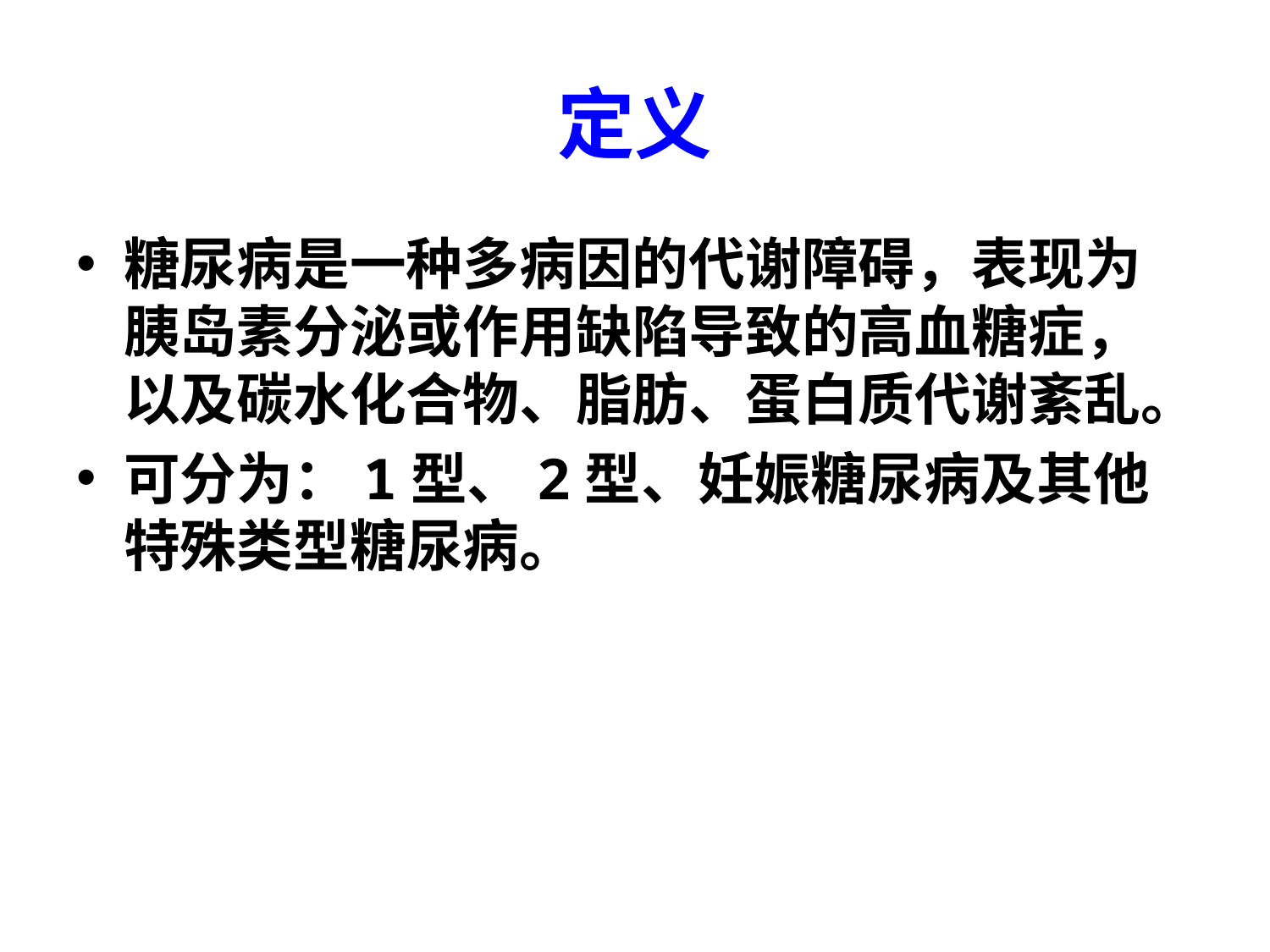

# 定义
糖尿病是一种多病因的代谢障碍，表现为胰岛素分泌或作用缺陷导致的高血糖症，以及碳水化合物、脂肪、蛋白质代谢紊乱。
可分为：1型、2型、妊娠糖尿病及其他特殊类型糖尿病。